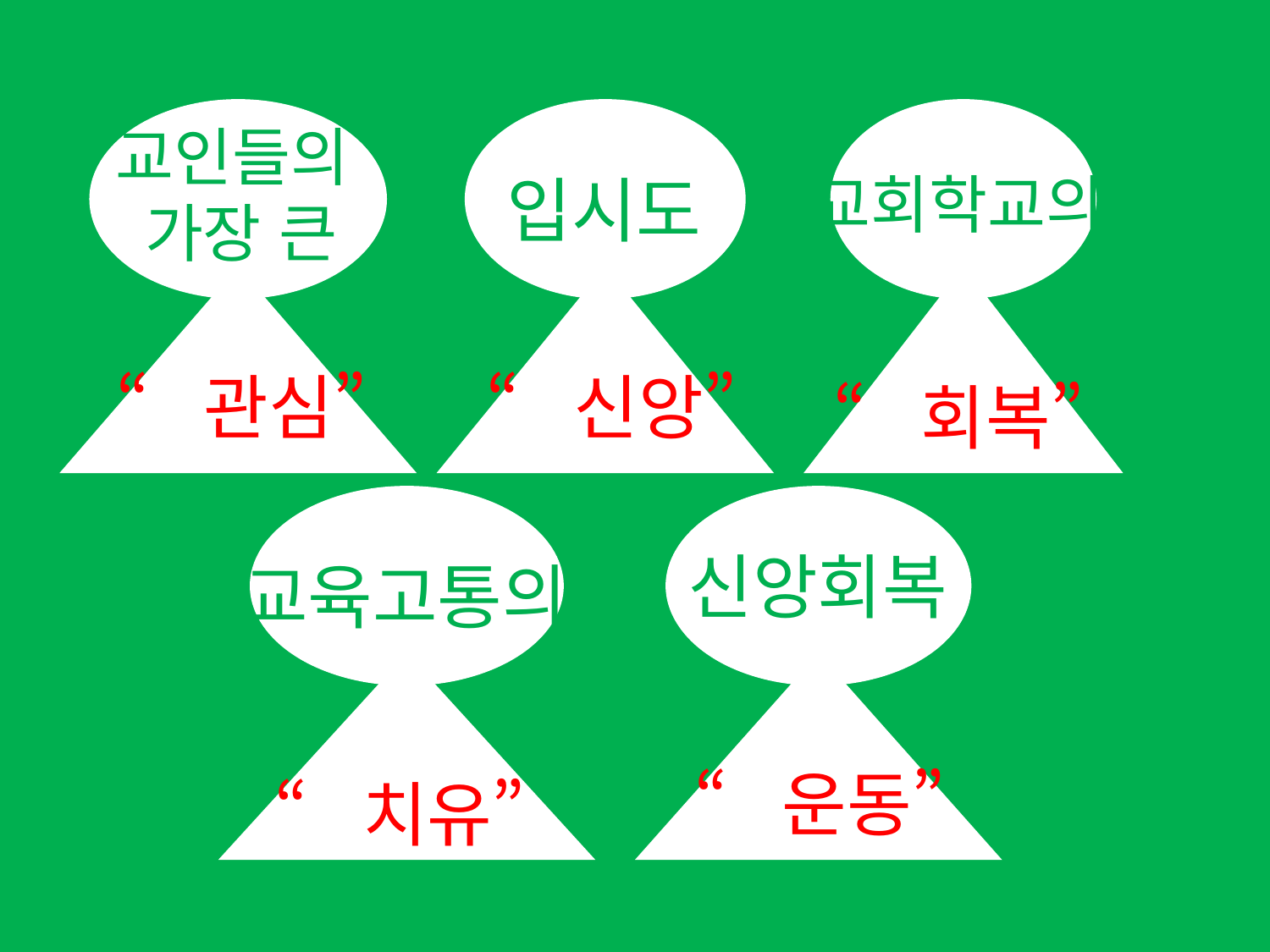

교인들의
가장 큰
교회학교의
입시도
“관심”
“신앙”
“회복”

신앙회복
교육고통의
“운동”
“치유”